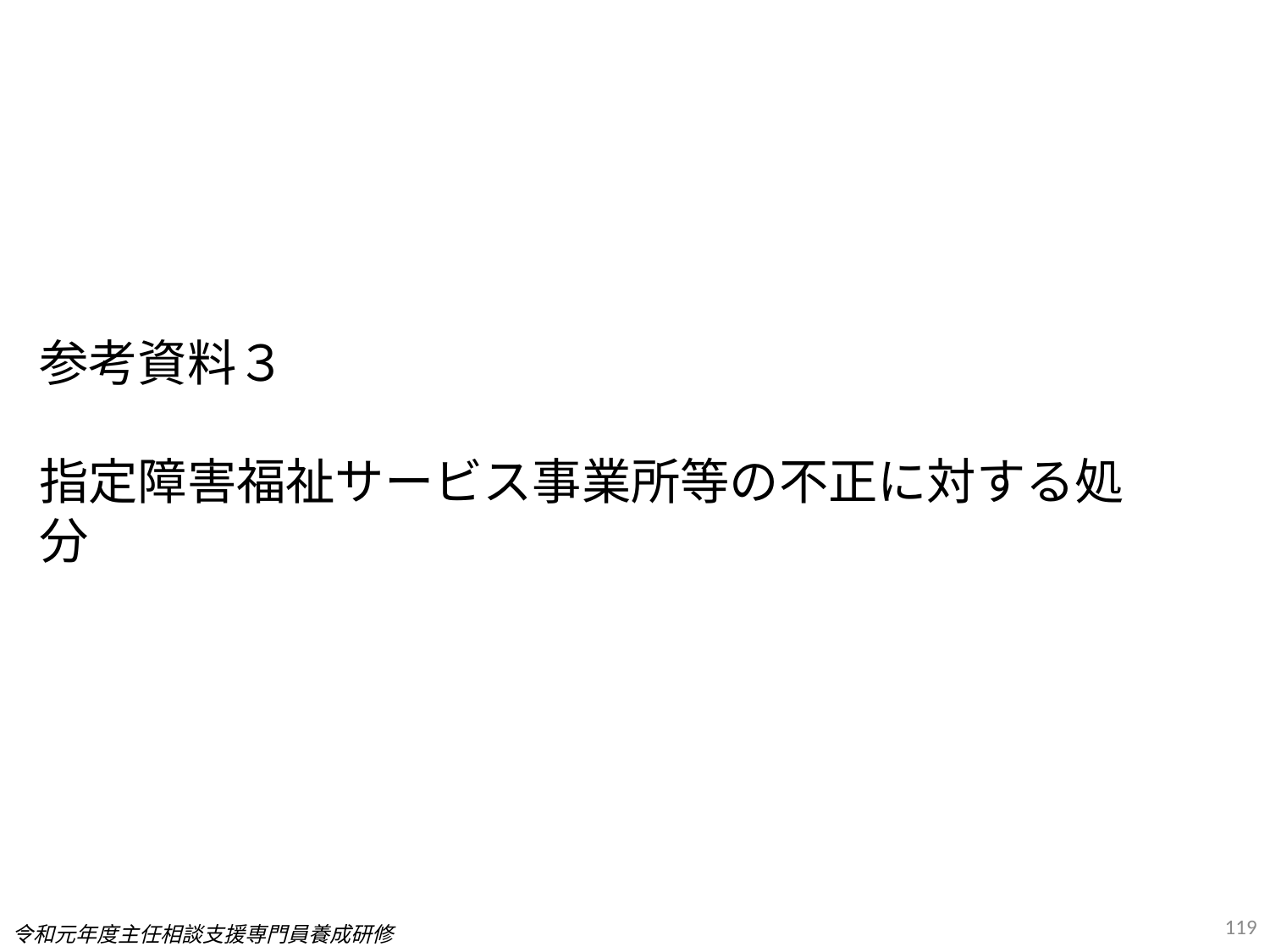

# 参考資料３ 指定障害福祉サービス事業所等の不正に対する処分
119
令和元年度主任相談支援専門員養成研修